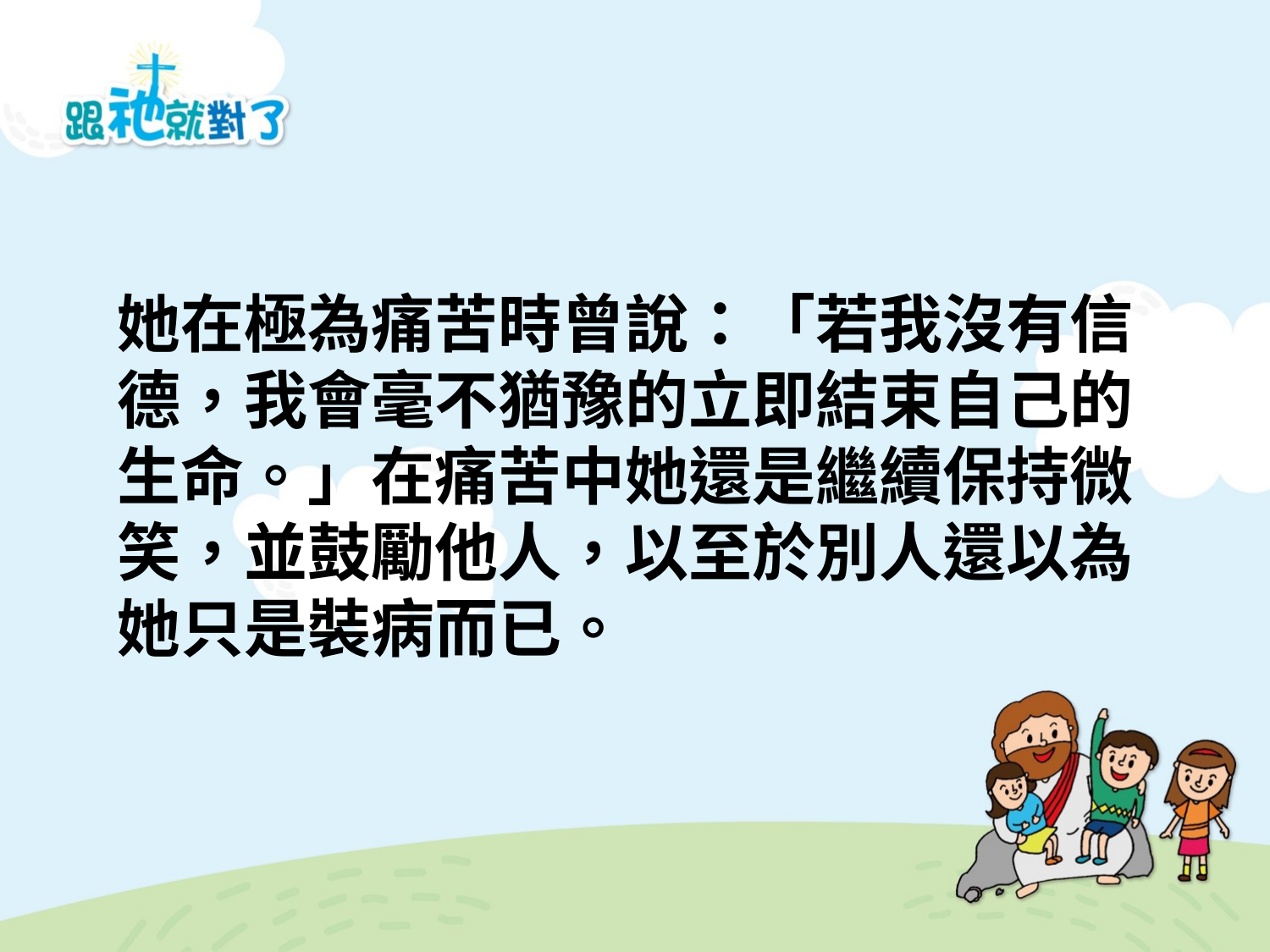

她在極為痛苦時曾說：「若我沒有信德，我會毫不猶豫的立即結束自己的生命。」在痛苦中她還是繼續保持微笑，並鼓勵他人，以至於別人還以為她只是裝病而已。